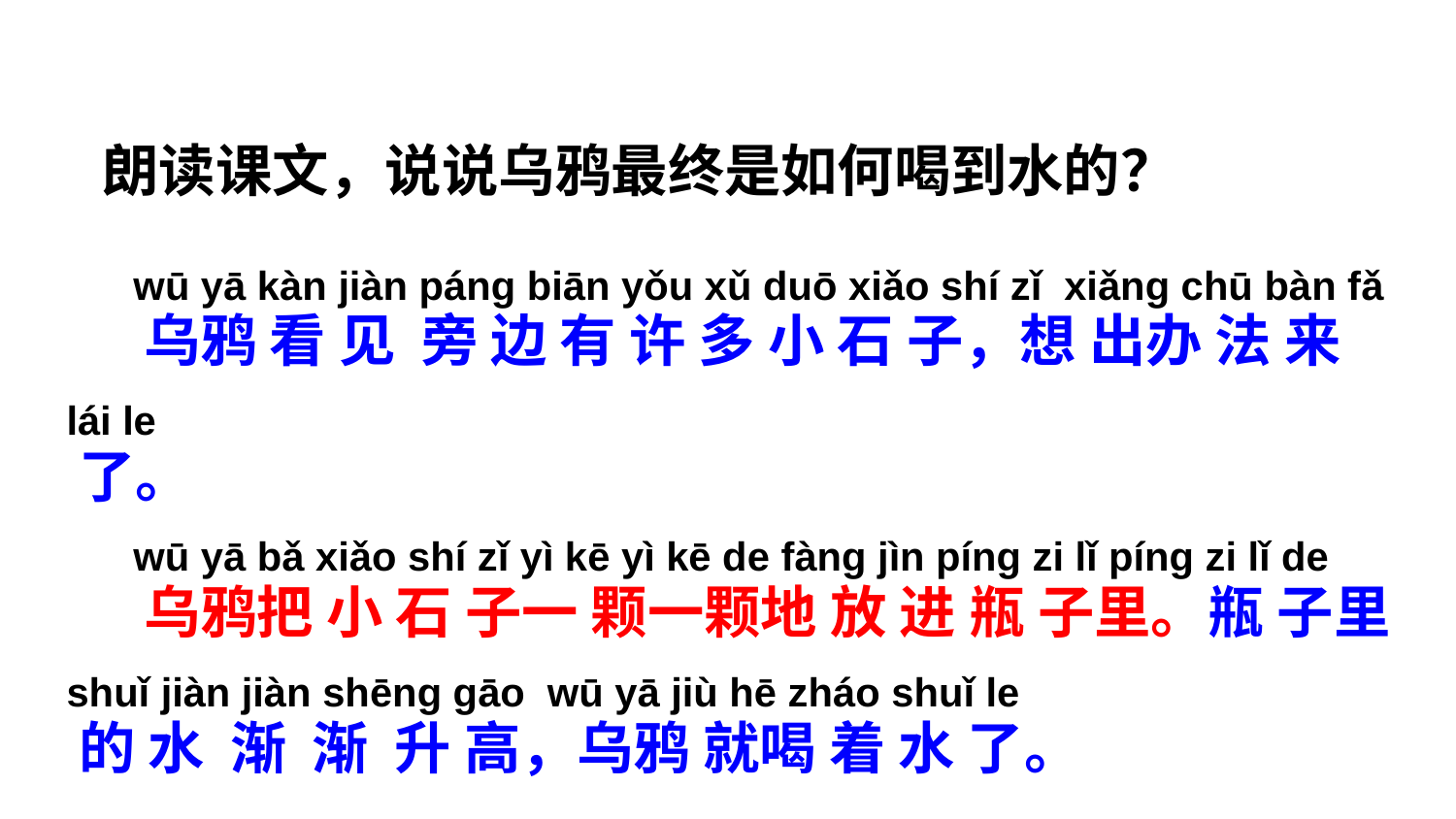

朗读课文，说说乌鸦最终是如何喝到水的？
      wū yā kàn jiàn pánɡ biān yǒu xǔ duō xiǎo shí zǐ  xiǎnɡ chū bàn fǎ lái le
      wū yā bǎ xiǎo shí zǐ yì kē yì kē de fànɡ jìn pínɡ zi lǐ pínɡ zi lǐ de shuǐ jiàn jiàn shēnɡ ɡāo  wū yā jiù hē zháo shuǐ le
    乌鸦 看 见  旁 边 有 许 多 小 石 子，想 出办 法 来了。
    乌鸦把 小 石 子一 颗一颗地 放 进 瓶 子里。瓶 子里的 水  渐  渐  升 高，乌鸦 就喝 着 水 了。